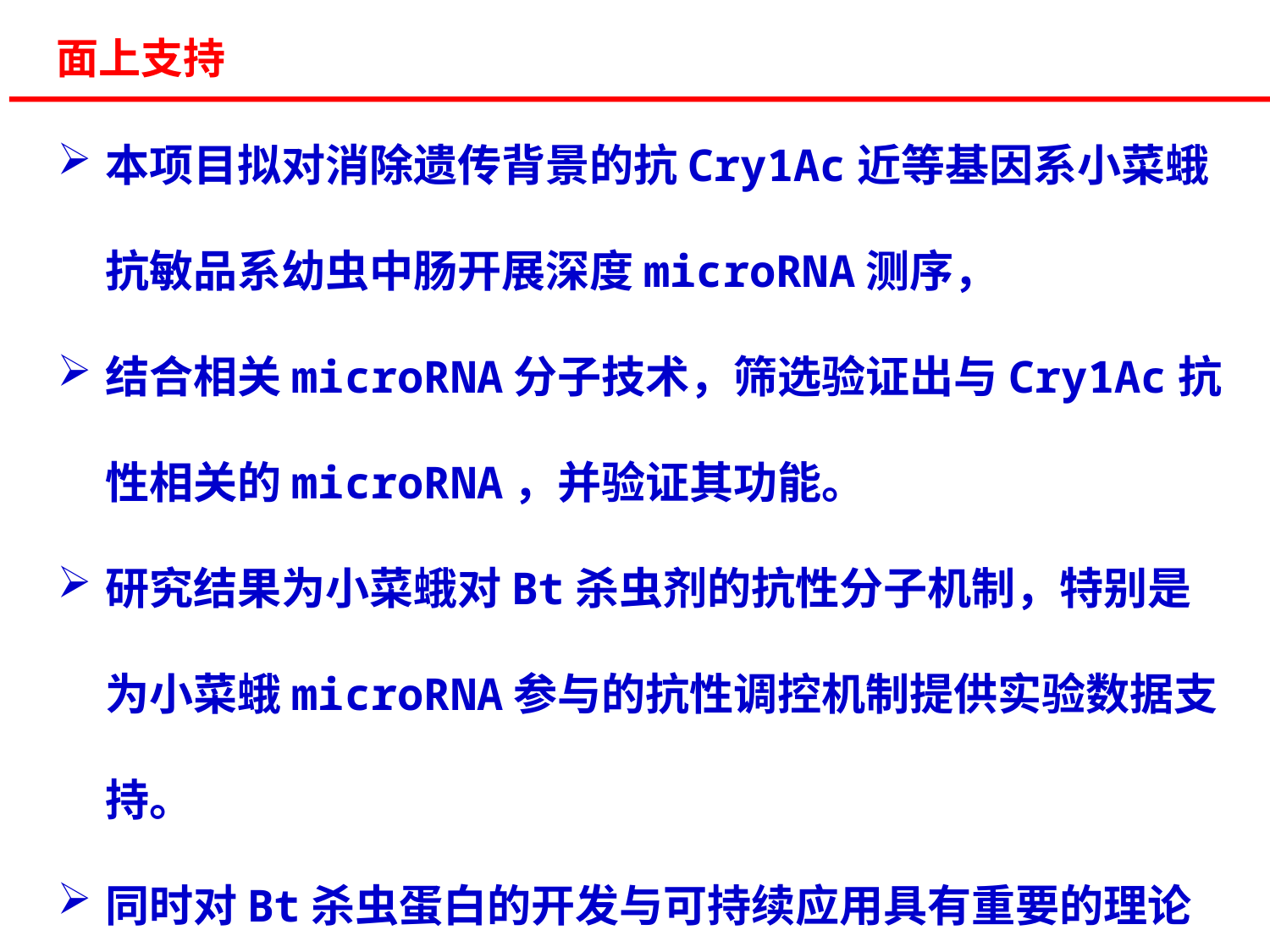

面上支持
本项目拟对消除遗传背景的抗Cry1Ac近等基因系小菜蛾抗敏品系幼虫中肠开展深度microRNA测序，
结合相关microRNA分子技术，筛选验证出与Cry1Ac抗性相关的microRNA，并验证其功能。
研究结果为小菜蛾对Bt杀虫剂的抗性分子机制，特别是为小菜蛾microRNA参与的抗性调控机制提供实验数据支持。
同时对Bt杀虫蛋白的开发与可持续应用具有重要的理论和实践意义。